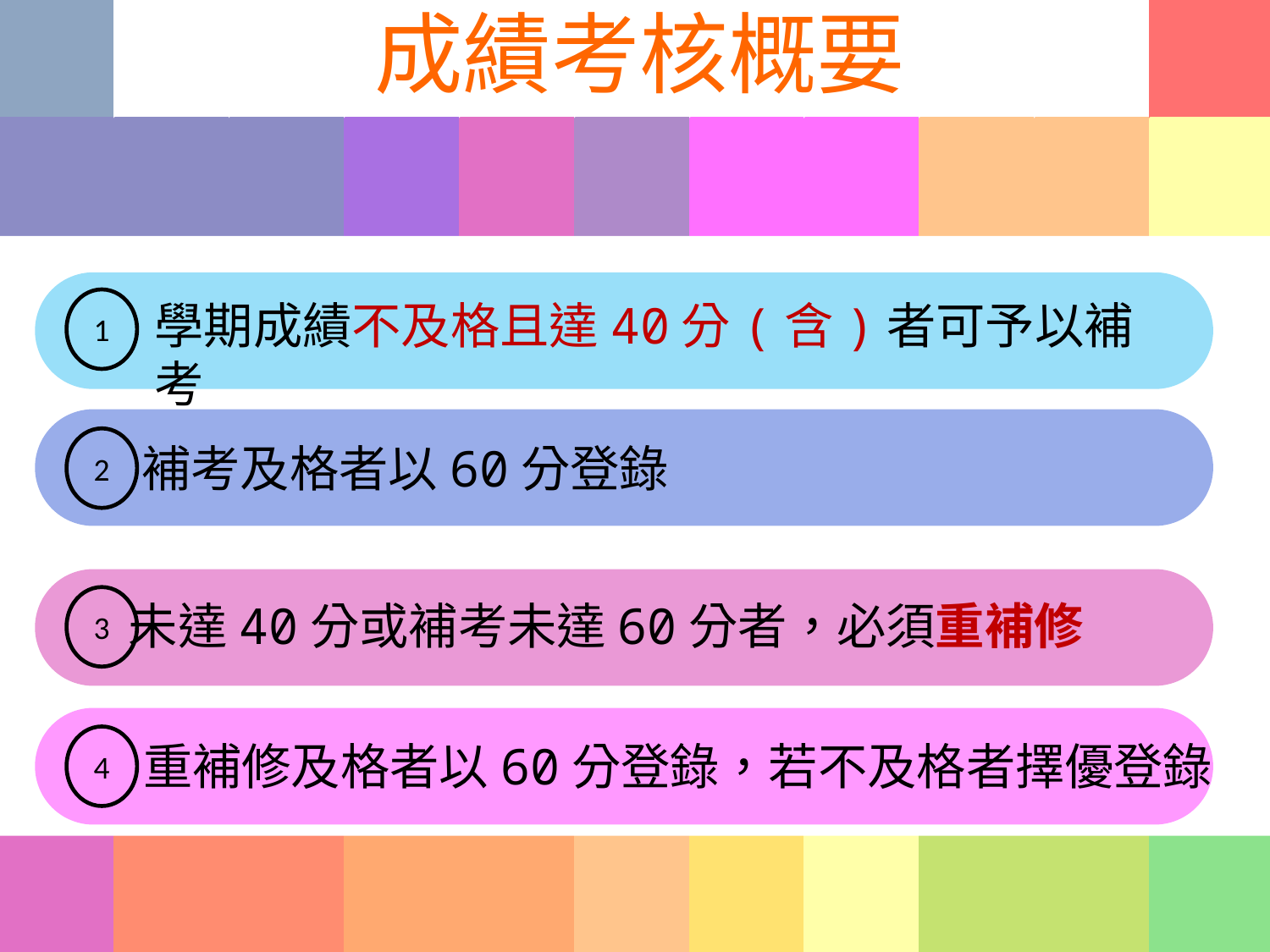

# 成績考核概要

學期成績不及格且達40分(含)者可予以補考
1

補考及格者以60分登錄
2

未達40分或補考未達60分者，必須重補修
3

重補修及格者以60分登錄，若不及格者擇優登錄
4